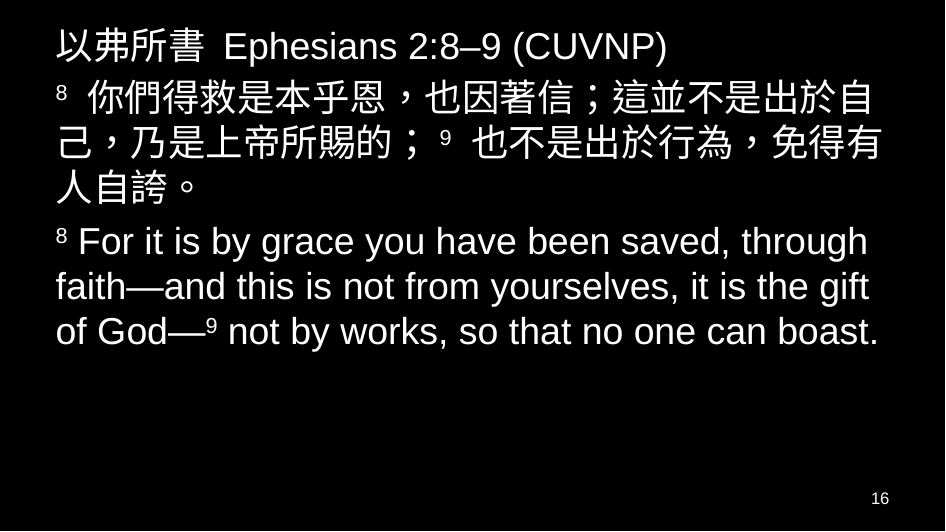

以弗所書 Ephesians 2:8–9 (CUVNP)
8 你們得救是本乎恩，也因著信；這並不是出於自己，乃是上帝所賜的；9 也不是出於行為，免得有人自誇。
8 For it is by grace you have been saved, through faith—and this is not from yourselves, it is the gift of God—9 not by works, so that no one can boast.

16